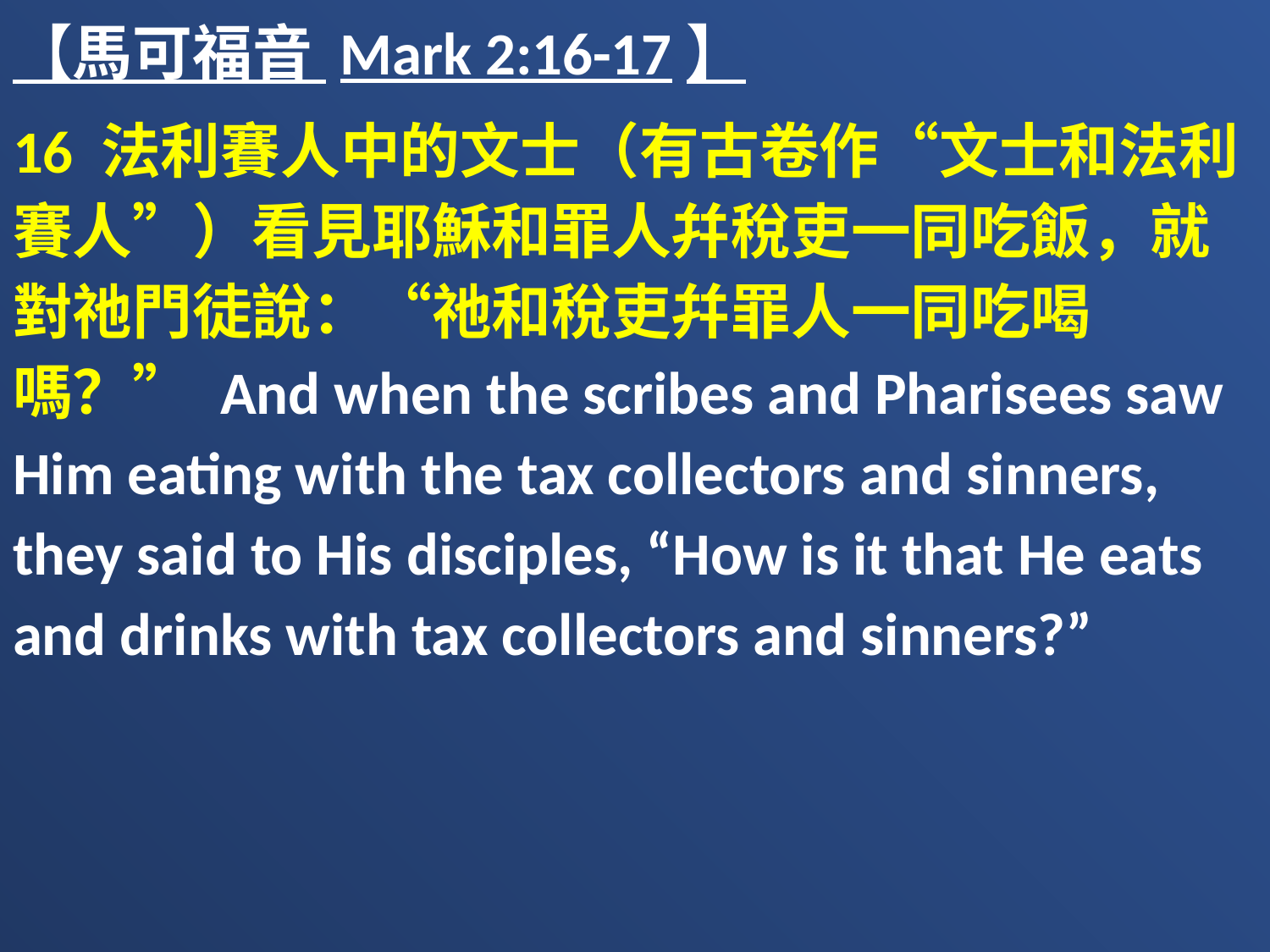

【馬可福音 Mark 2:16-17】
16 法利賽人中的文士（有古卷作“文士和法利賽人”）看見耶穌和罪人幷稅吏一同吃飯，就對祂門徒說：“祂和稅吏幷罪人一同吃喝嗎？” And when the scribes and Pharisees saw Him eating with the tax collectors and sinners, they said to His disciples, “How is it that He eats and drinks with tax collectors and sinners?”